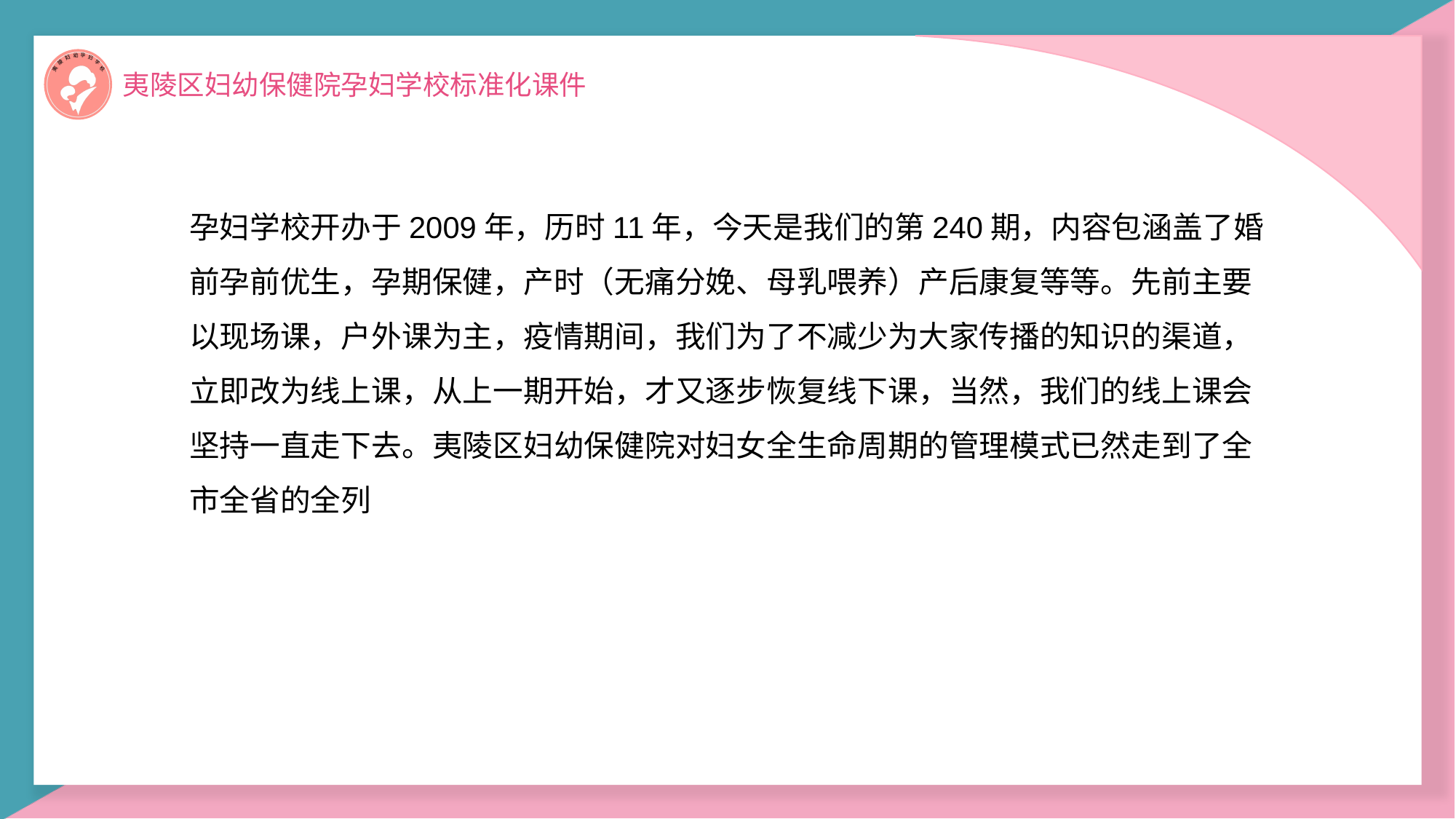

孕妇学校开办于2009年，历时11年，今天是我们的第240期，内容包涵盖了婚前孕前优生，孕期保健，产时（无痛分娩、母乳喂养）产后康复等等。先前主要以现场课，户外课为主，疫情期间，我们为了不减少为大家传播的知识的渠道，立即改为线上课，从上一期开始，才又逐步恢复线下课，当然，我们的线上课会坚持一直走下去。夷陵区妇幼保健院对妇女全生命周期的管理模式已然走到了全市全省的全列